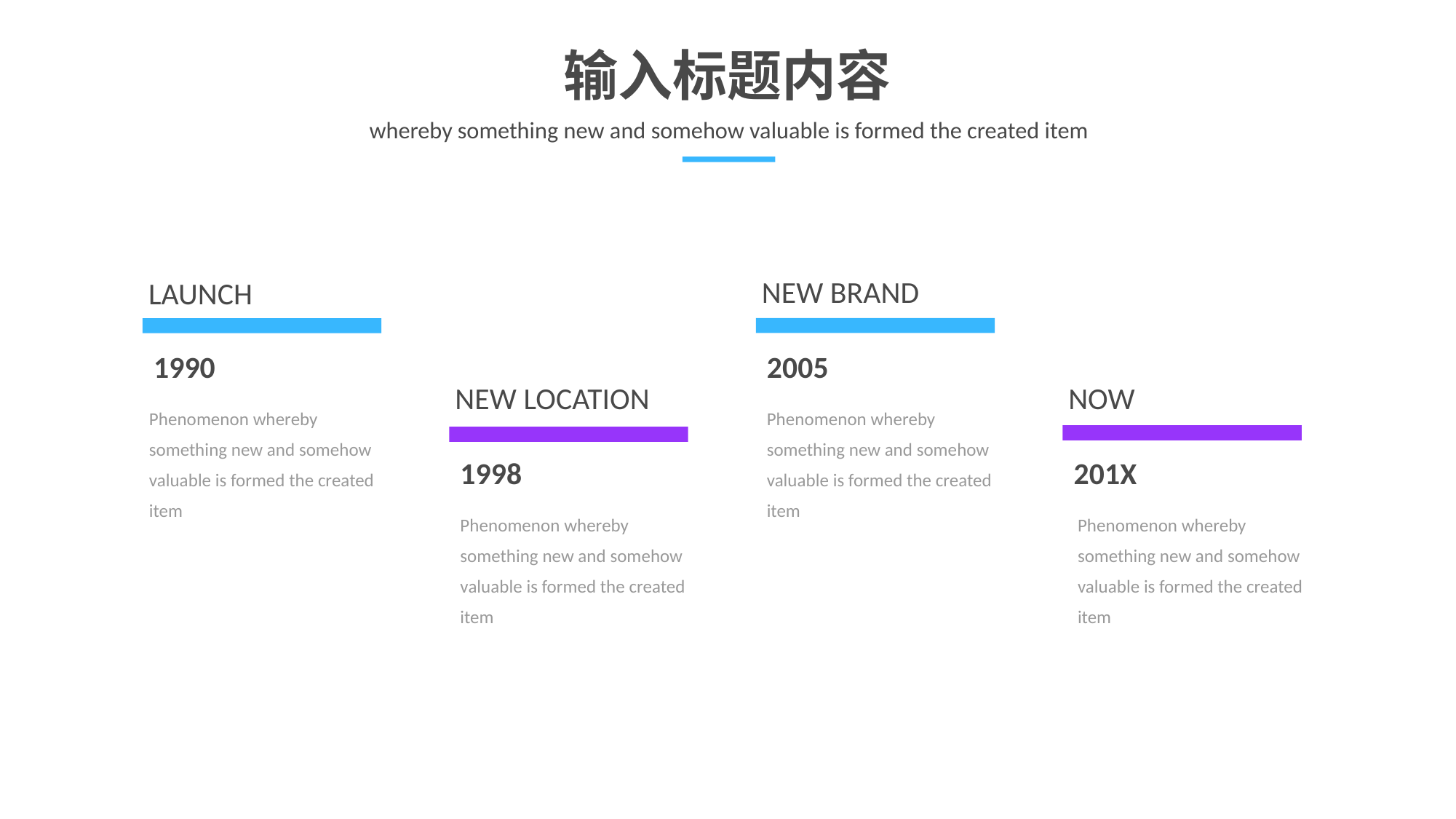

输入标题内容
whereby something new and somehow valuable is formed the created item

NEW BRAND
LAUNCH

1990
2005
NEW LOCATION
NOW
Phenomenon whereby something new and somehow valuable is formed the created item
Phenomenon whereby something new and somehow valuable is formed the created item

1998
201X
Phenomenon whereby something new and somehow valuable is formed the created item
Phenomenon whereby something new and somehow valuable is formed the created item